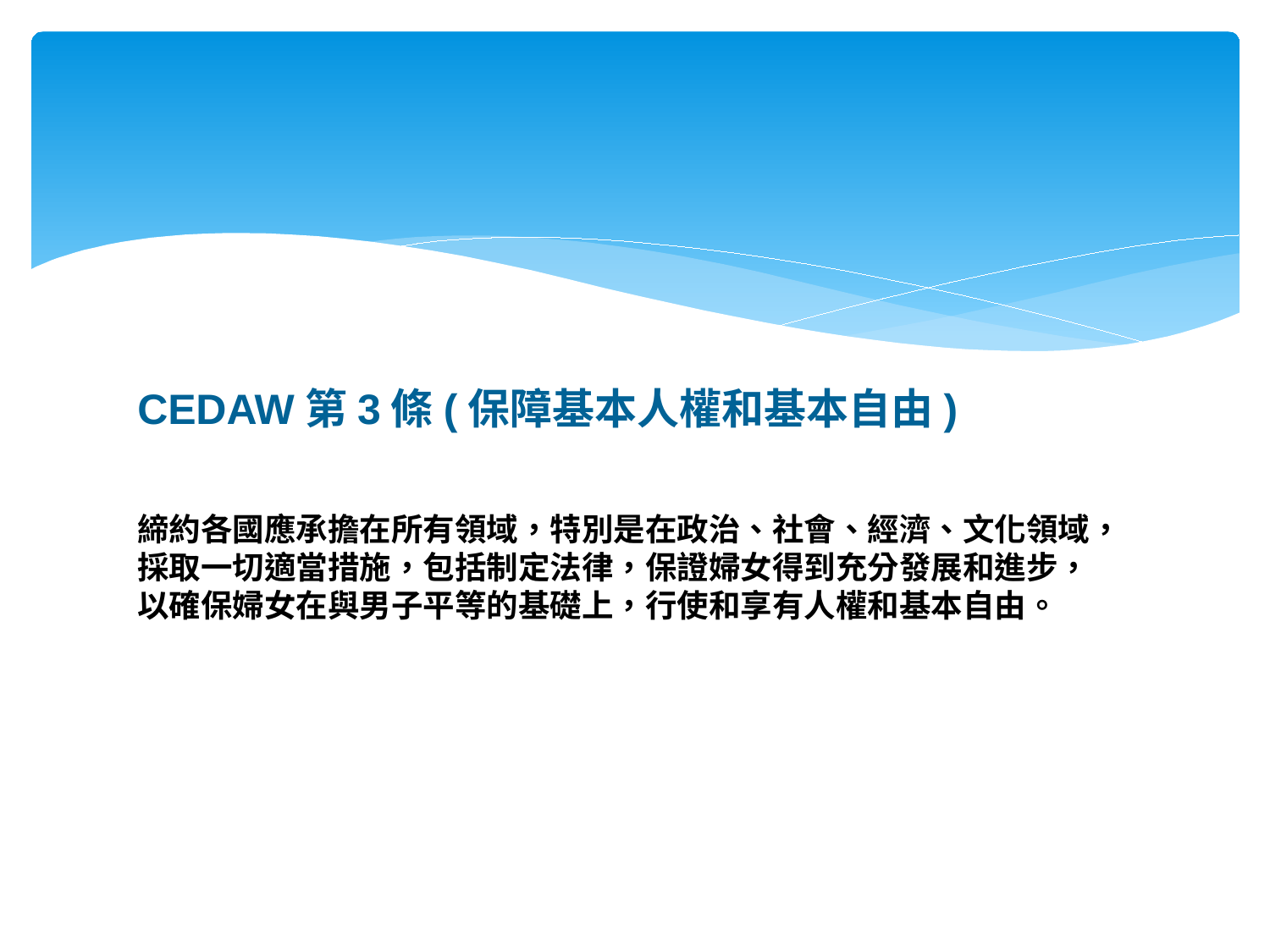

CEDAW第3條(保障基本人權和基本自由)

締約各國應承擔在所有領域，特別是在政治、社會、經濟、文化領域，採取一切適當措施，包括制定法律，保證婦女得到充分發展和進步，以確保婦女在與男子平等的基礎上，行使和享有人權和基本自由。